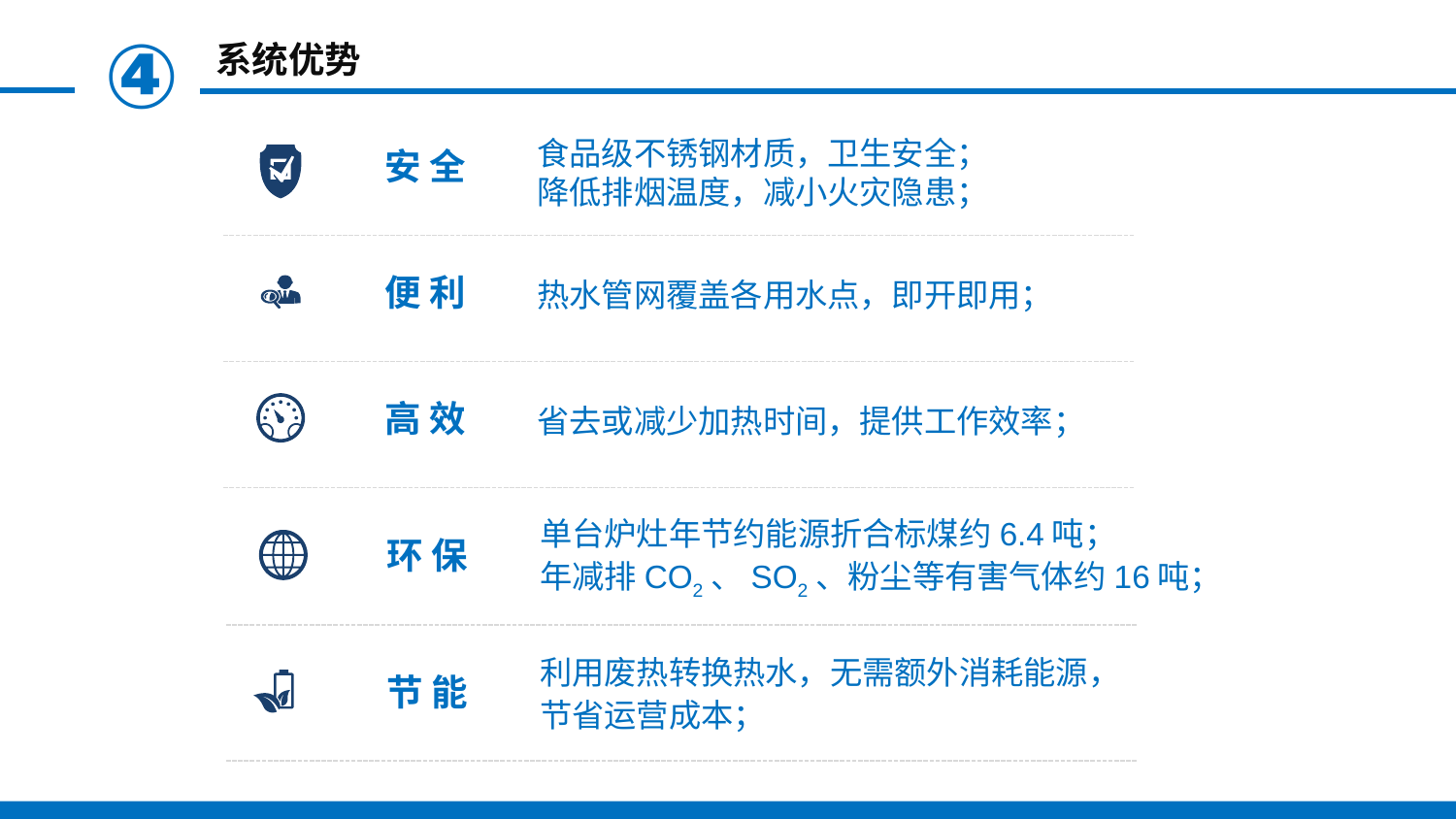

④
系统优势

安 全
食品级不锈钢材质，卫生安全；
降低排烟温度，减小火灾隐患；

便 利
热水管网覆盖各用水点，即开即用；

高 效
省去或减少加热时间，提供工作效率；

环 保
单台炉灶年节约能源折合标煤约6.4吨；
年减排CO2、SO2、粉尘等有害气体约16吨；

节 能
利用废热转换热水，无需额外消耗能源，
节省运营成本；